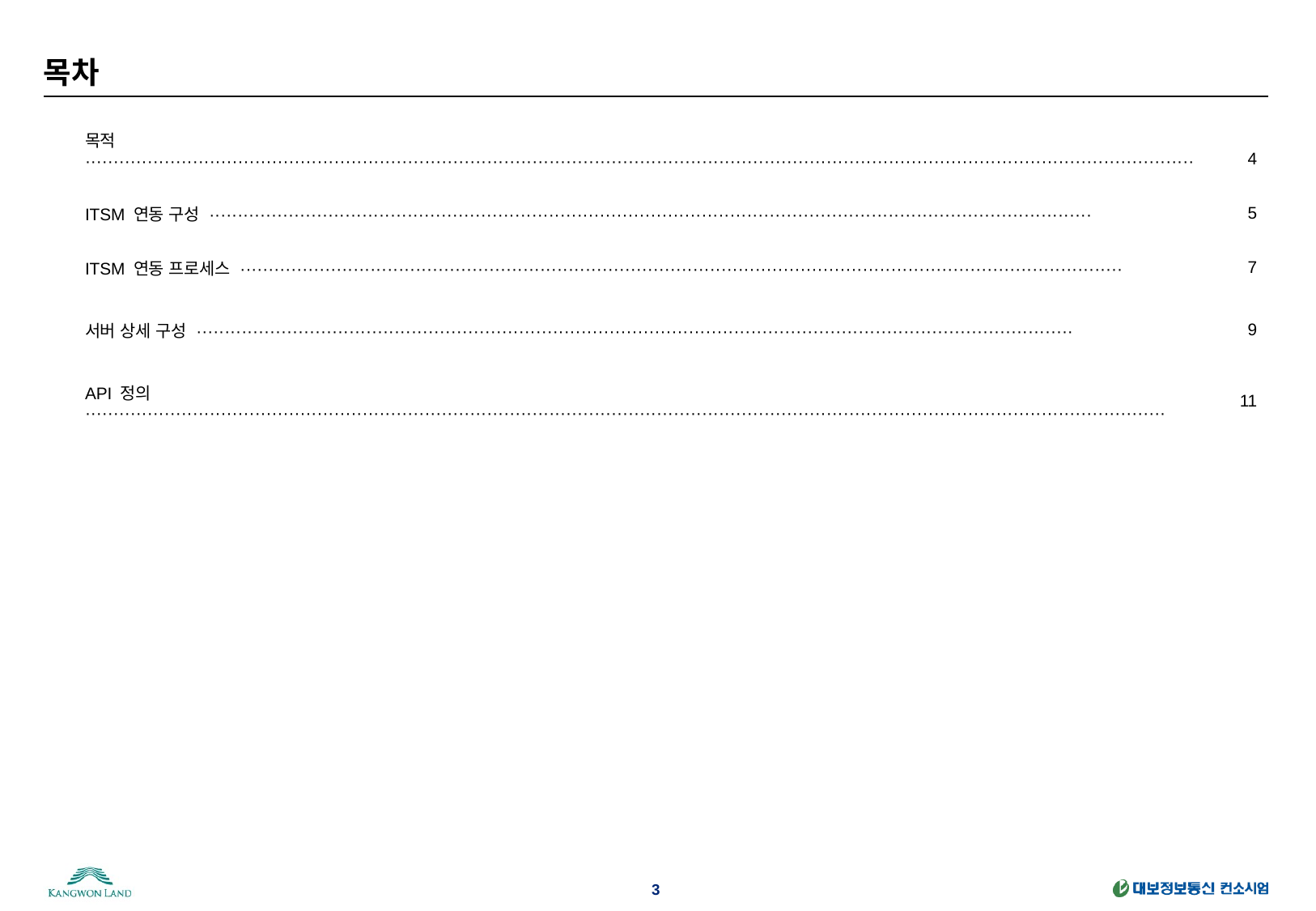

# 목차
|  |  |
| --- | --- |
| 목적 ···································································································································································································· | 4 |
| ITSM 연동 구성 ···························································································································································· | 5 |
| ITSM 연동 프로세스 ···························································································································································· | 7 |
| 서버 상세 구성 ··························································································································································· | 9 |
| API 정의 ······························································································································································································· | 11 |
|  |  |
|  |  |
|  |  |
|  |  |
|  |  |
|  |  |
3